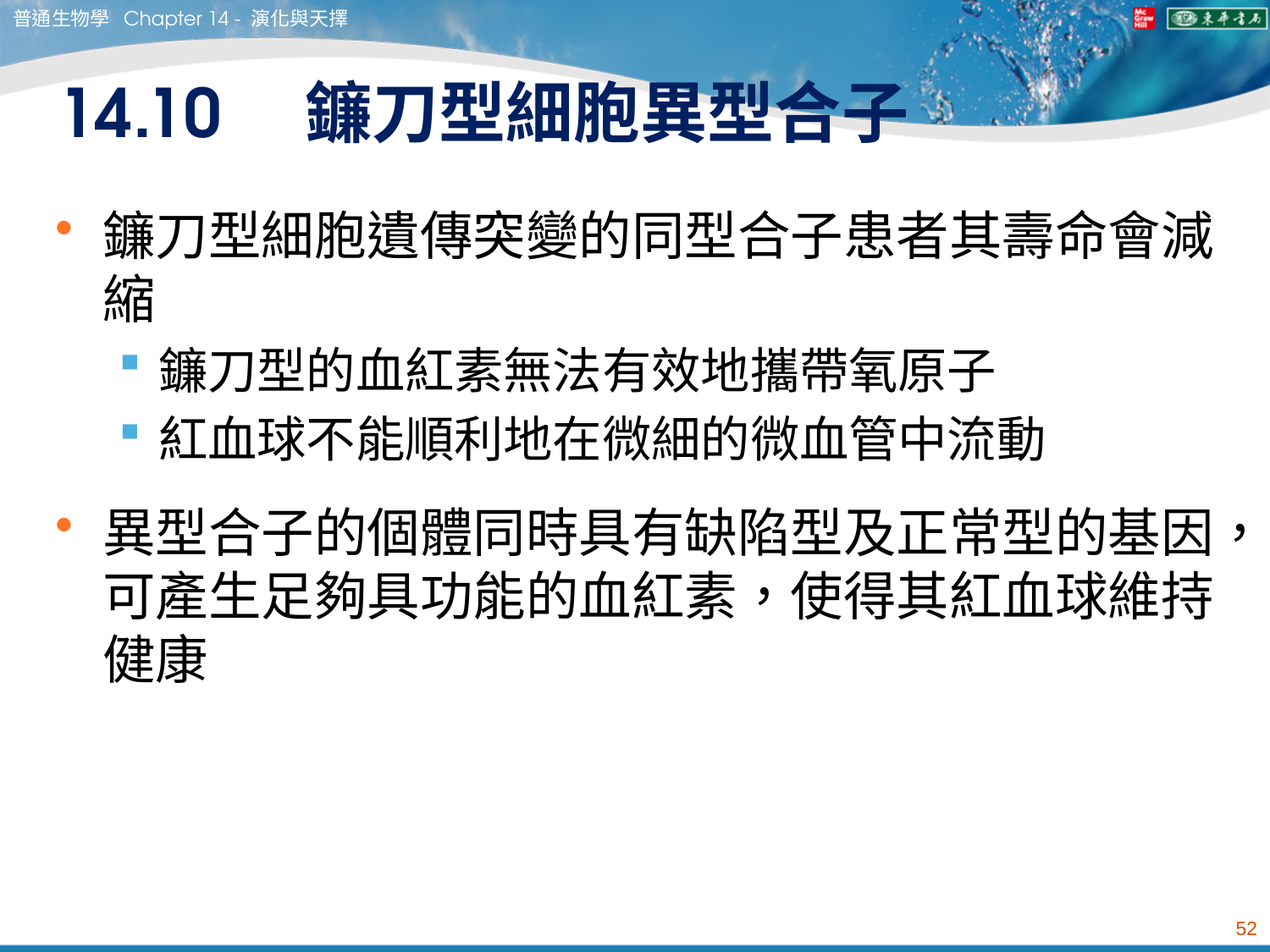

普通生物學  Chapter 14 - 演化與天擇
# 14.10　鐮刀型細胞異型合子
鐮刀型細胞遺傳突變的同型合子患者其壽命會減縮
鐮刀型的血紅素無法有效地攜帶氧原子
紅血球不能順利地在微細的微血管中流動
異型合子的個體同時具有缺陷型及正常型的基因，可產生足夠具功能的血紅素，使得其紅血球維持健康
52